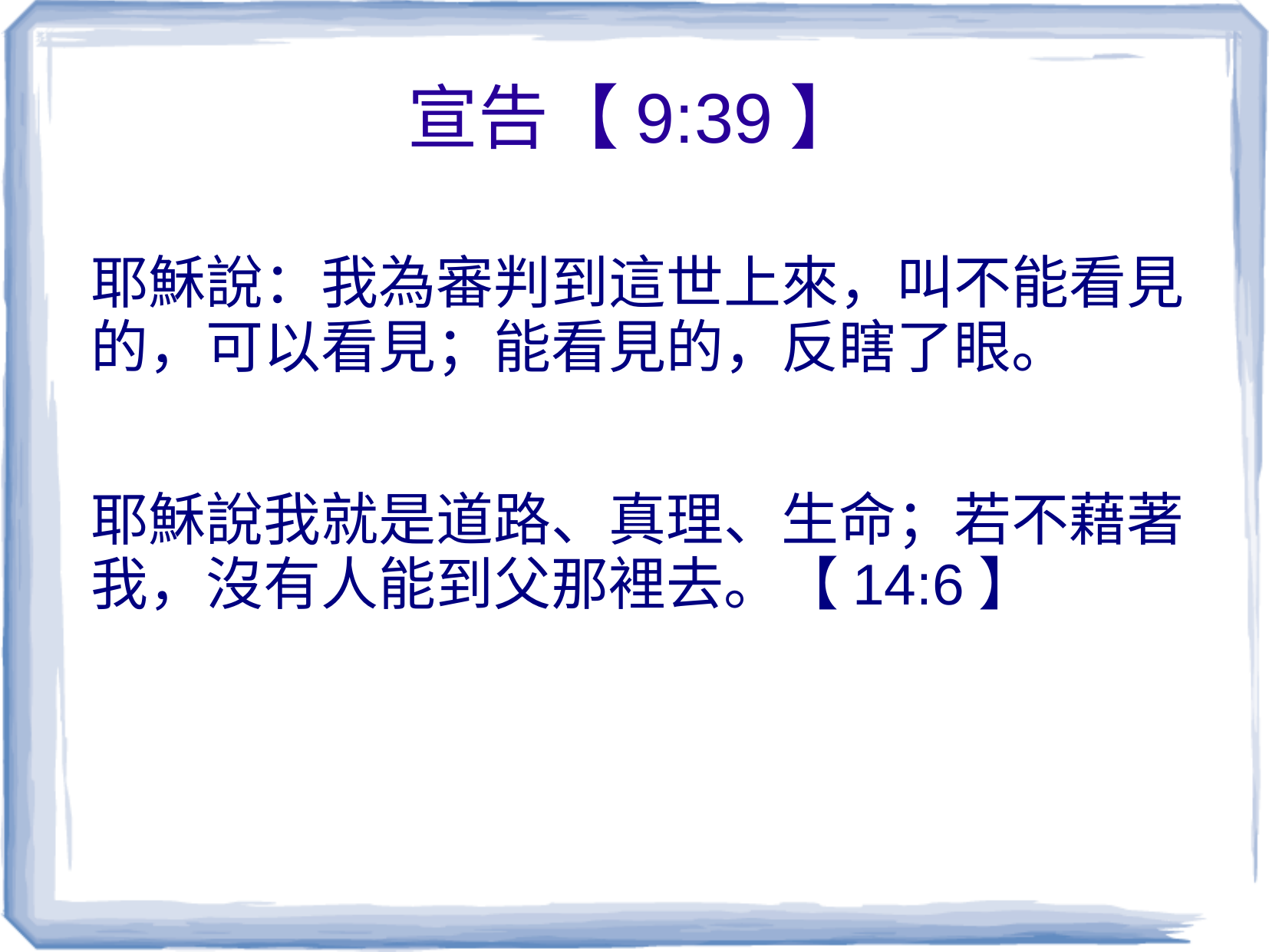

# 宣告【9:39】
耶穌說：我為審判到這世上來，叫不能看見的，可以看見；能看見的，反瞎了眼。

耶穌說我就是道路、真理、生命；若不藉著我，沒有人能到父那裡去。【14:6】